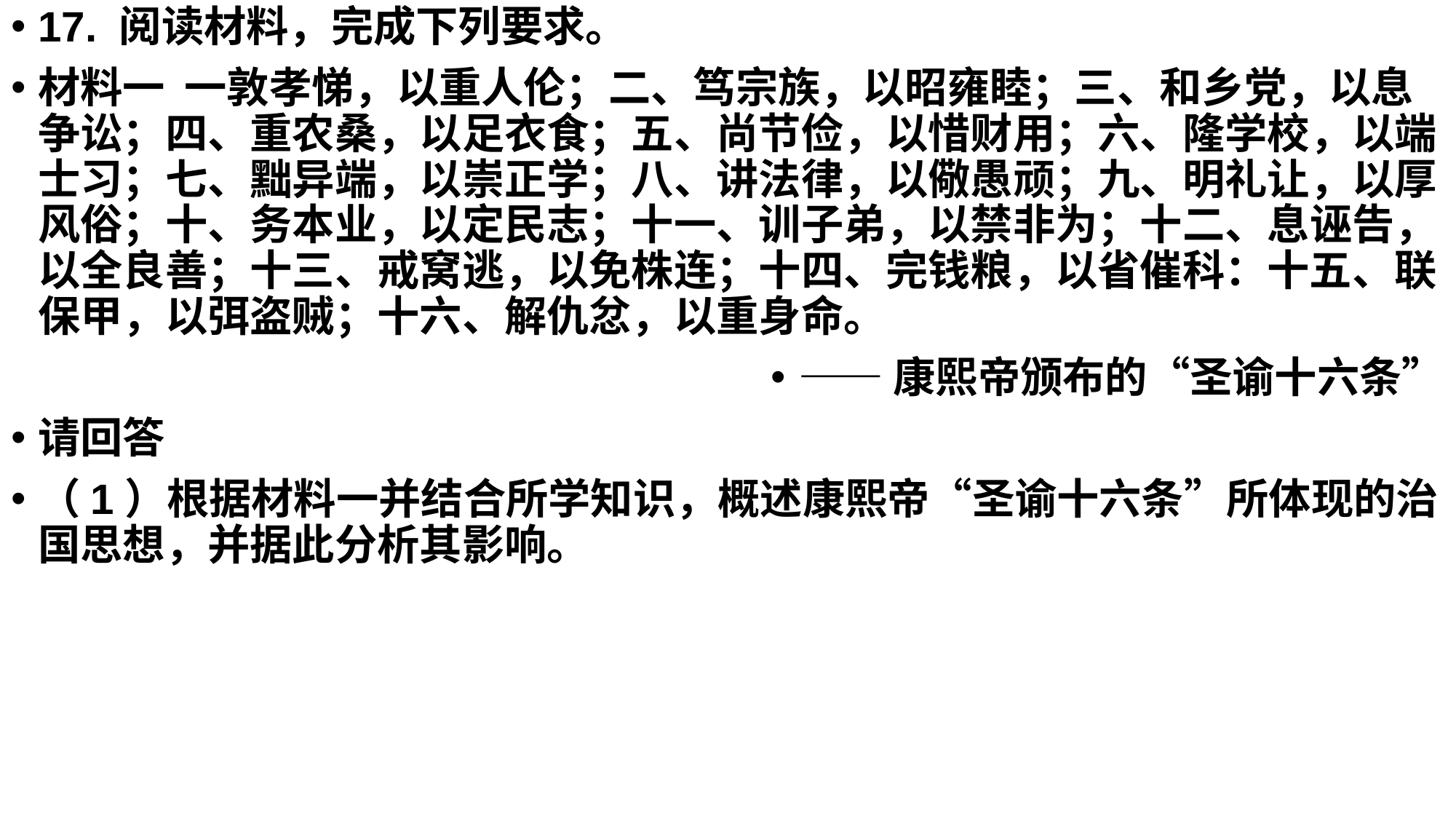

17. 阅读材料，完成下列要求。
材料一  一敦孝悌，以重人伦；二、笃宗族，以昭雍睦；三、和乡党，以息争讼；四、重农桑，以足衣食；五、尚节俭，以惜财用；六、隆学校，以端士习；七、黜异端，以崇正学；八、讲法律，以儆愚顽；九、明礼让，以厚风俗；十、务本业，以定民志；十一、训子弟，以禁非为；十二、息诬告，以全良善；十三、戒窝逃，以免株连；十四、完钱粮，以省催科：十五、联保甲，以弭盗贼；十六、解仇忿，以重身命。
——康熙帝颁布的“圣谕十六条”
请回答
（1）根据材料一并结合所学知识，概述康熙帝“圣谕十六条”所体现的治国思想，并据此分析其影响。